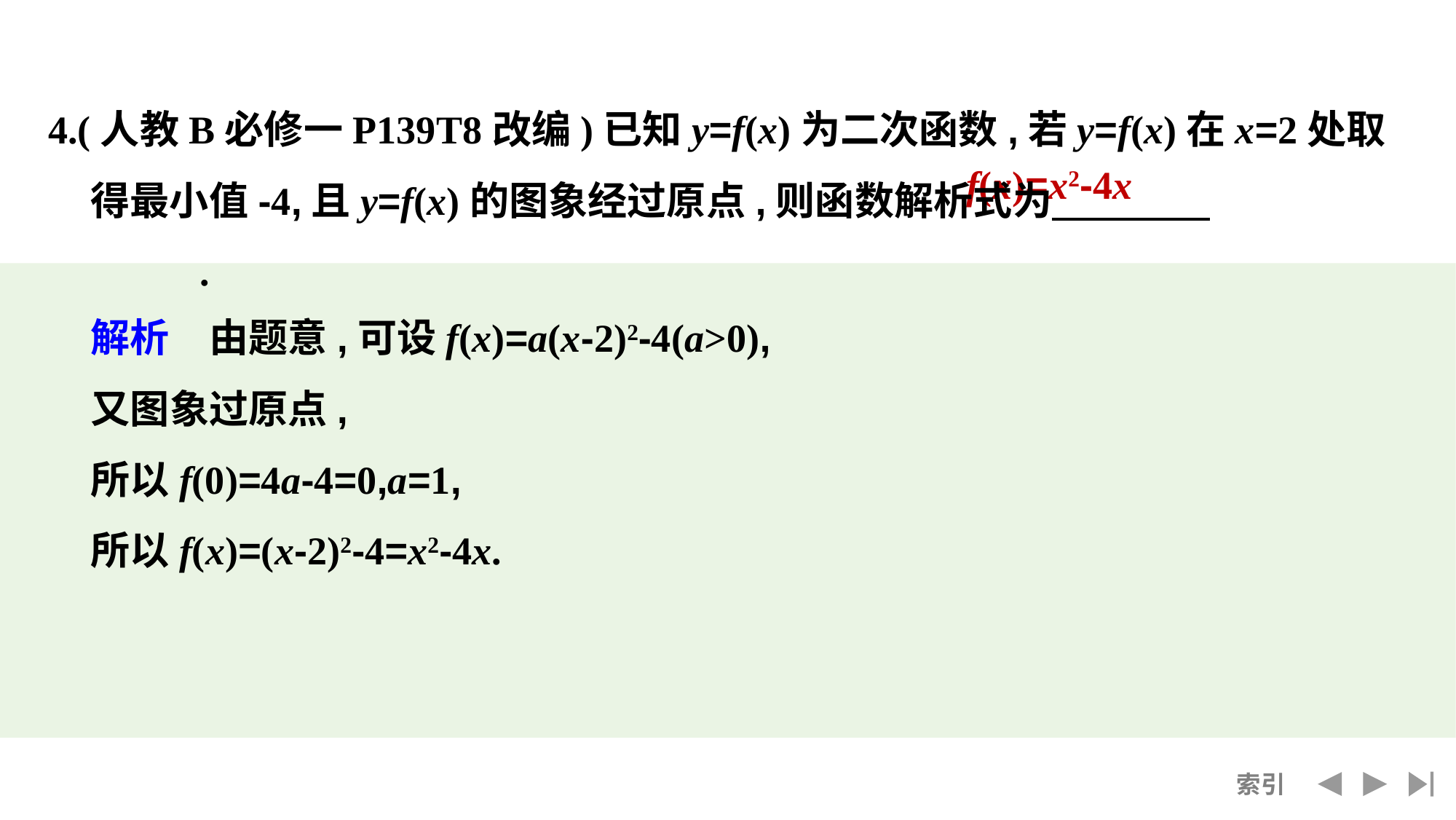

4.(人教B必修一P139T8改编)已知y=f(x)为二次函数,若y=f(x)在x=2处取得最小值-4,且y=f(x)的图象经过原点,则函数解析式为　　　　		.
f(x)=x2-4x

解析　由题意,可设f(x)=a(x-2)2-4(a>0),
又图象过原点,
所以f(0)=4a-4=0,a=1,
所以f(x)=(x-2)2-4=x2-4x.